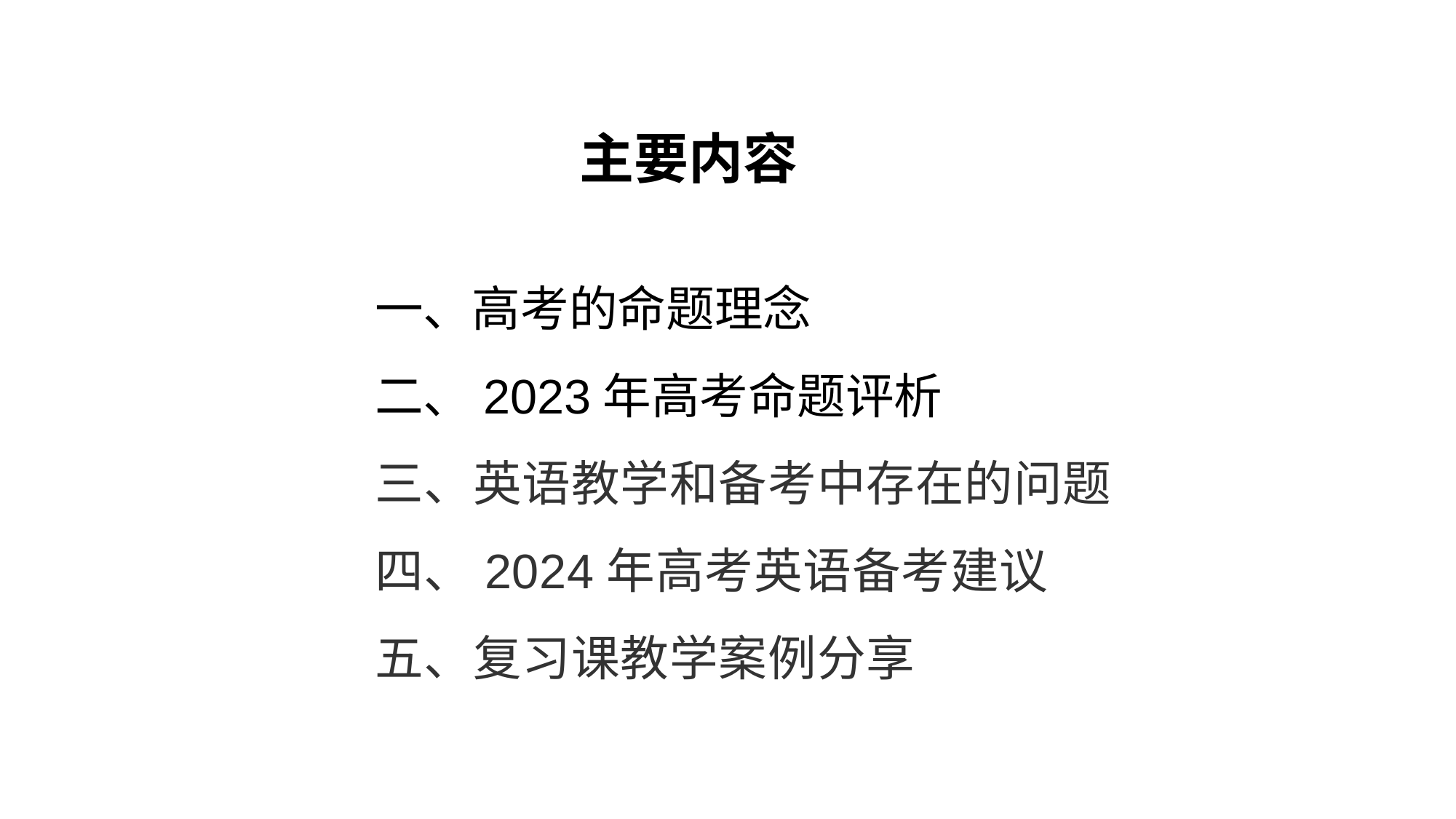

主要内容
一、高考的命题理念
二、2023年高考命题评析
三、英语教学和备考中存在的问题
四、2024年高考英语备考建议
五、复习课教学案例分享